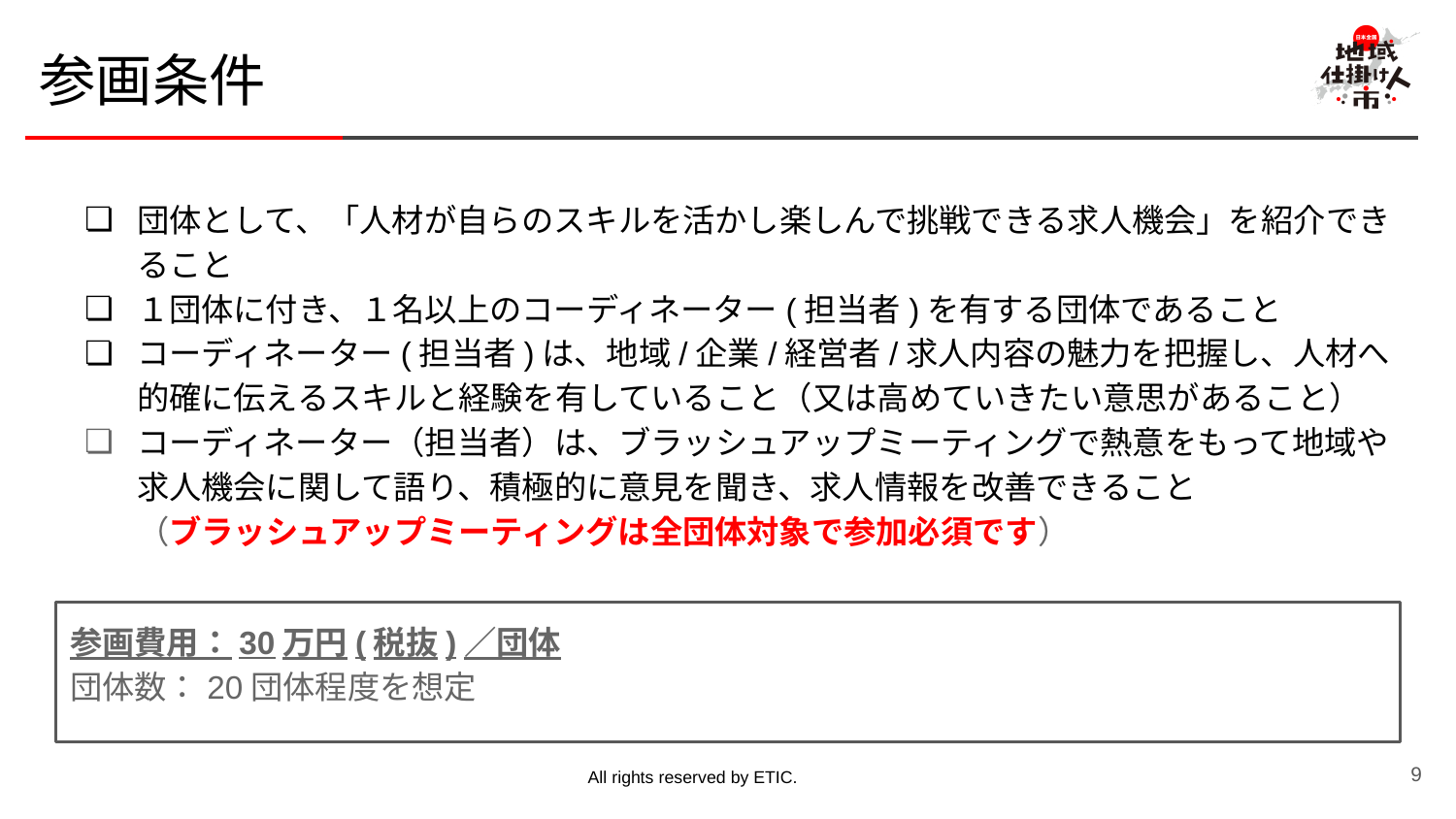

# 参画条件
団体として、「人材が自らのスキルを活かし楽しんで挑戦できる求人機会」を紹介できること
１団体に付き、１名以上のコーディネーター(担当者)を有する団体であること
コーディネーター(担当者)は、地域/企業/経営者/求人内容の魅力を把握し、人材へ的確に伝えるスキルと経験を有していること（又は高めていきたい意思があること）
コーディネーター（担当者）は、ブラッシュアップミーティングで熱意をもって地域や求人機会に関して語り、積極的に意見を聞き、求人情報を改善できること
（ブラッシュアップミーティングは全団体対象で参加必須です）

参画費用：30万円(税抜)／団体
団体数：20団体程度を想定

9